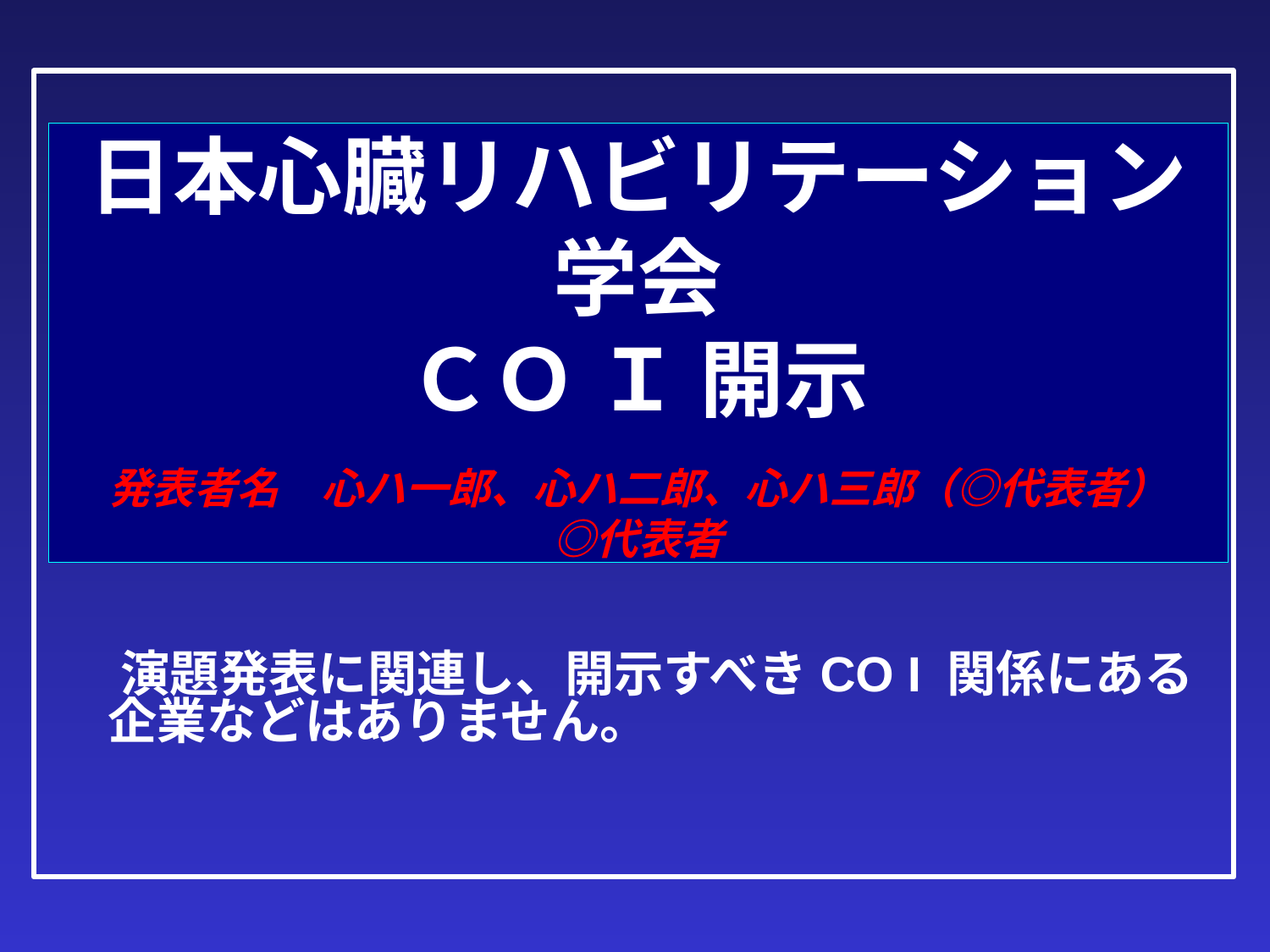

# 日本心臓リハビリテーション学会 ＣＯ Ｉ 開示 　 発表者名　心ハ一郎、心ハ二郎、心ハ三郎（◎代表者） ◎代表者

　 演題発表に関連し、開示すべきCO I 関係にある企業などはありません。